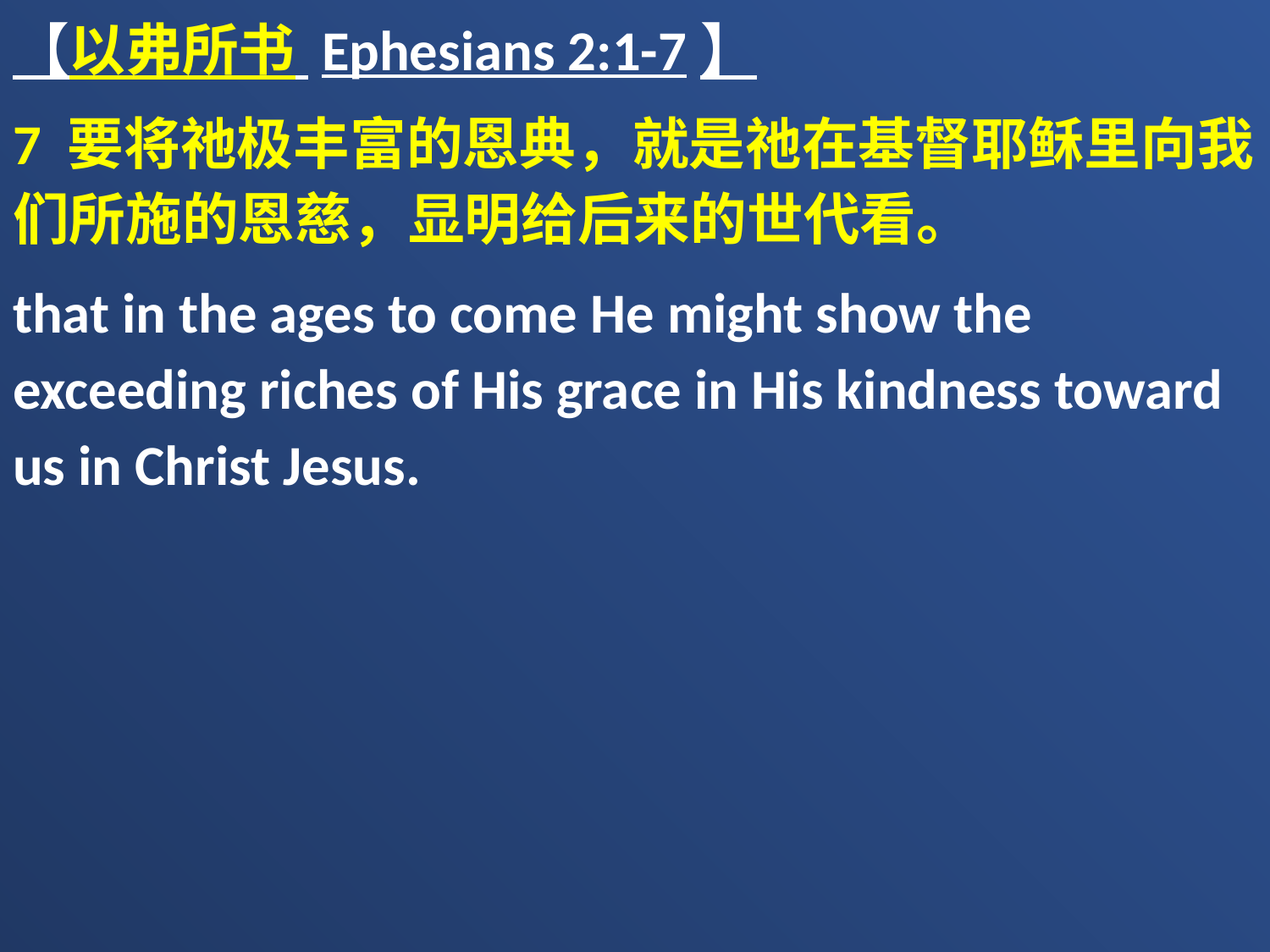

【以弗所书 Ephesians 2:1-7】
7 要将祂极丰富的恩典，就是祂在基督耶稣里向我们所施的恩慈，显明给后来的世代看。
that in the ages to come He might show the exceeding riches of His grace in His kindness toward us in Christ Jesus.